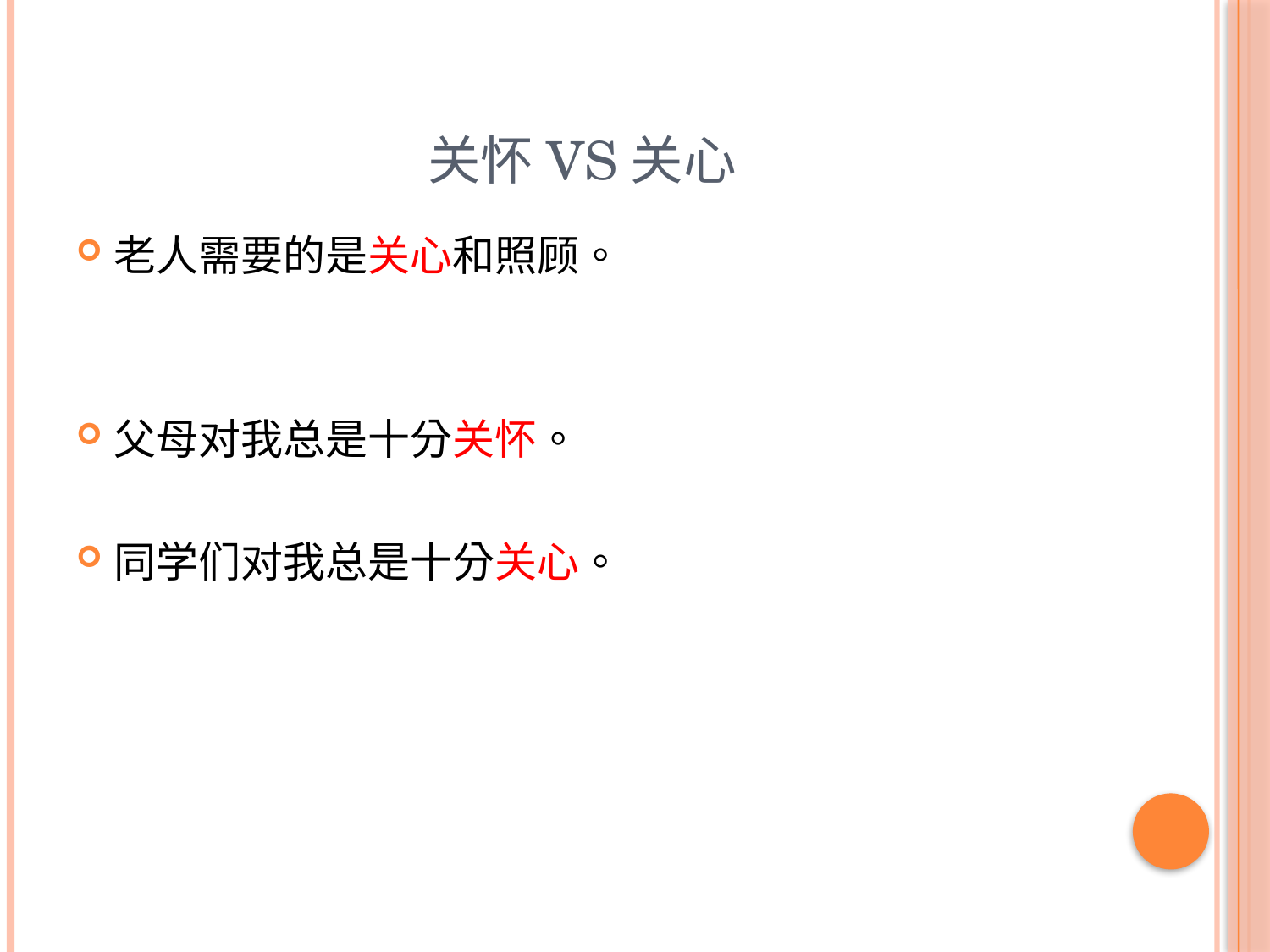

# 关怀VS关心
老人需要的是关心和照顾。

父母对我总是十分关怀。

同学们对我总是十分关心。